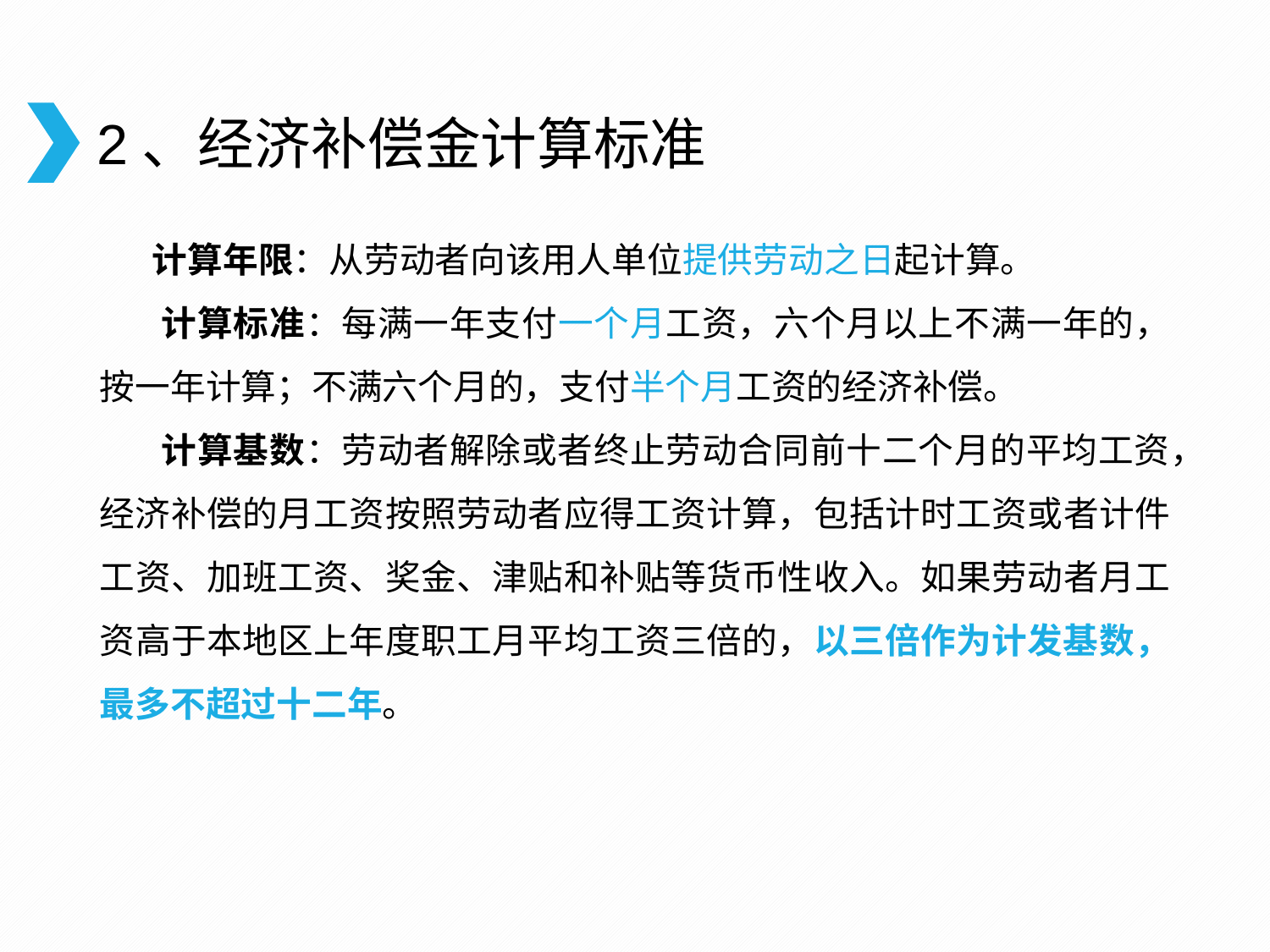

# 2、经济补偿金计算标准
      计算年限：从劳动者向该用人单位提供劳动之日起计算。
      计算标准：每满一年支付一个月工资，六个月以上不满一年的，按一年计算；不满六个月的，支付半个月工资的经济补偿。
      计算基数：劳动者解除或者终止劳动合同前十二个月的平均工资，经济补偿的月工资按照劳动者应得工资计算，包括计时工资或者计件工资、加班工资、奖金、津贴和补贴等货币性收入。如果劳动者月工资高于本地区上年度职工月平均工资三倍的，以三倍作为计发基数，最多不超过十二年。

42